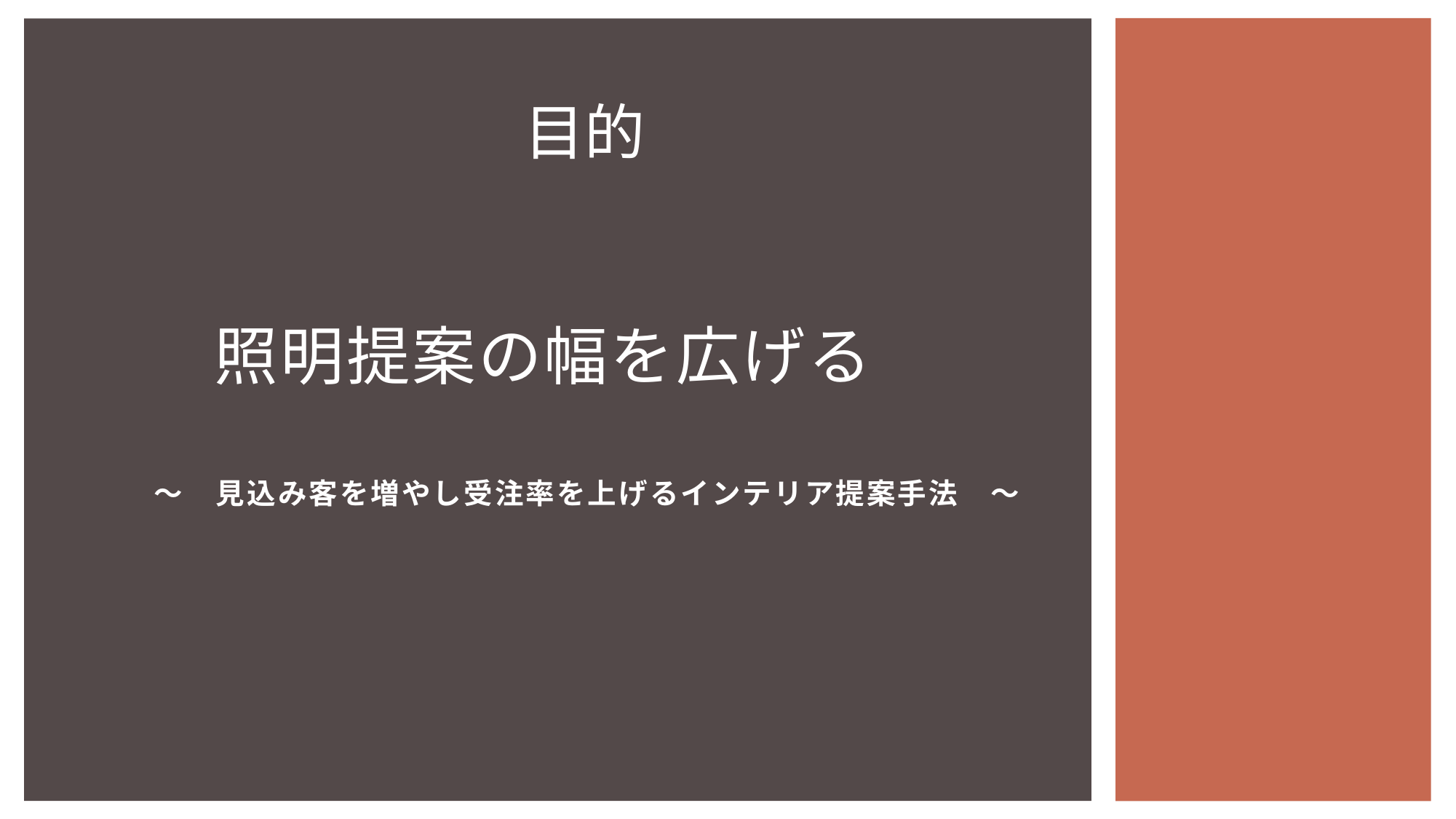

目的
# 照明提案の幅を広げる
～　見込み客を増やし受注率を上げるインテリア提案手法　～